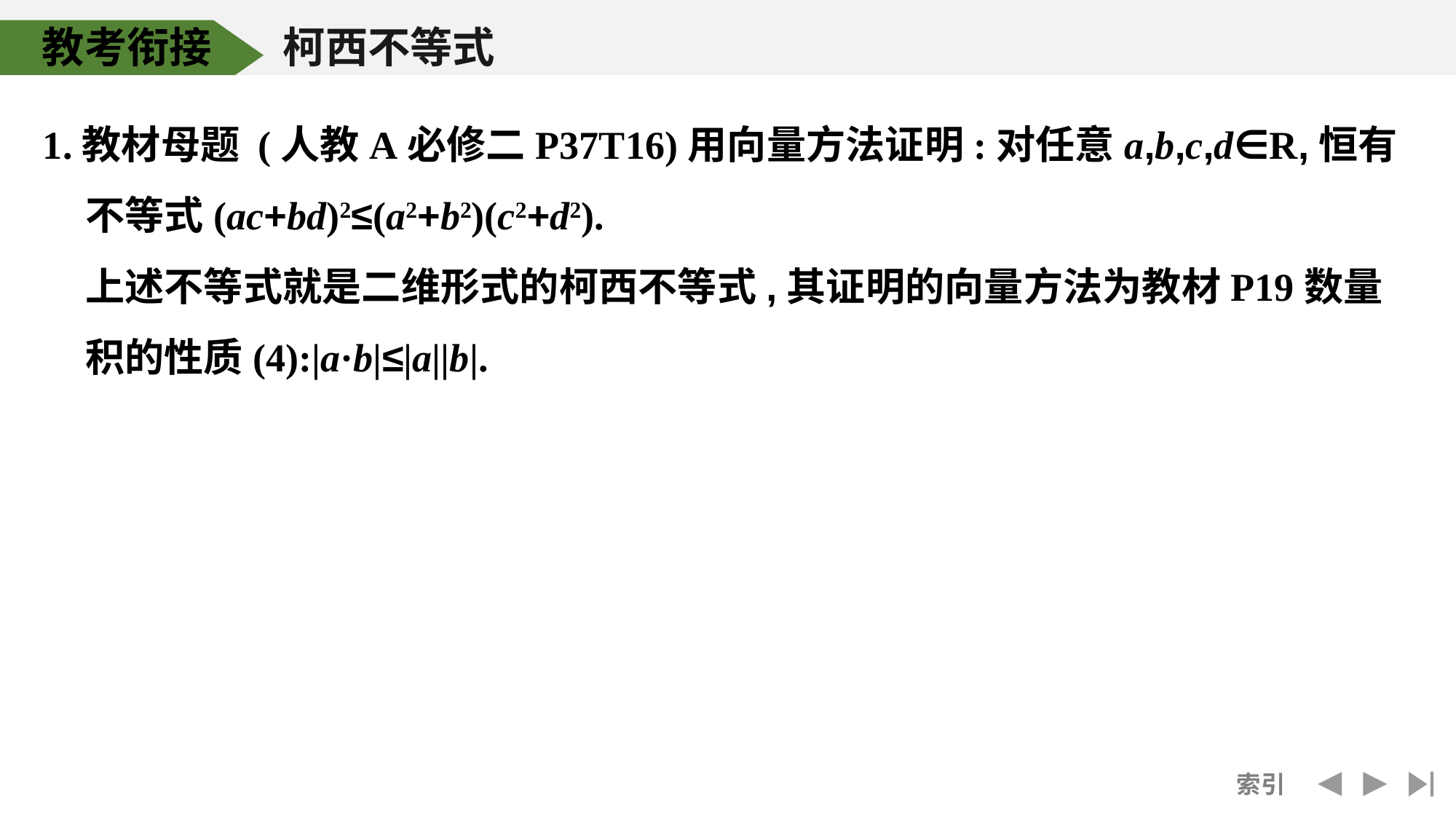

教考衔接   　柯西不等式
1.教材母题 (人教A必修二P37T16)用向量方法证明:对任意a,b,c,d∈R,恒有不等式(ac+bd)2≤(a2+b2)(c2+d2).
	上述不等式就是二维形式的柯西不等式,其证明的向量方法为教材P19数量积的性质(4):|a·b|≤|a||b|.